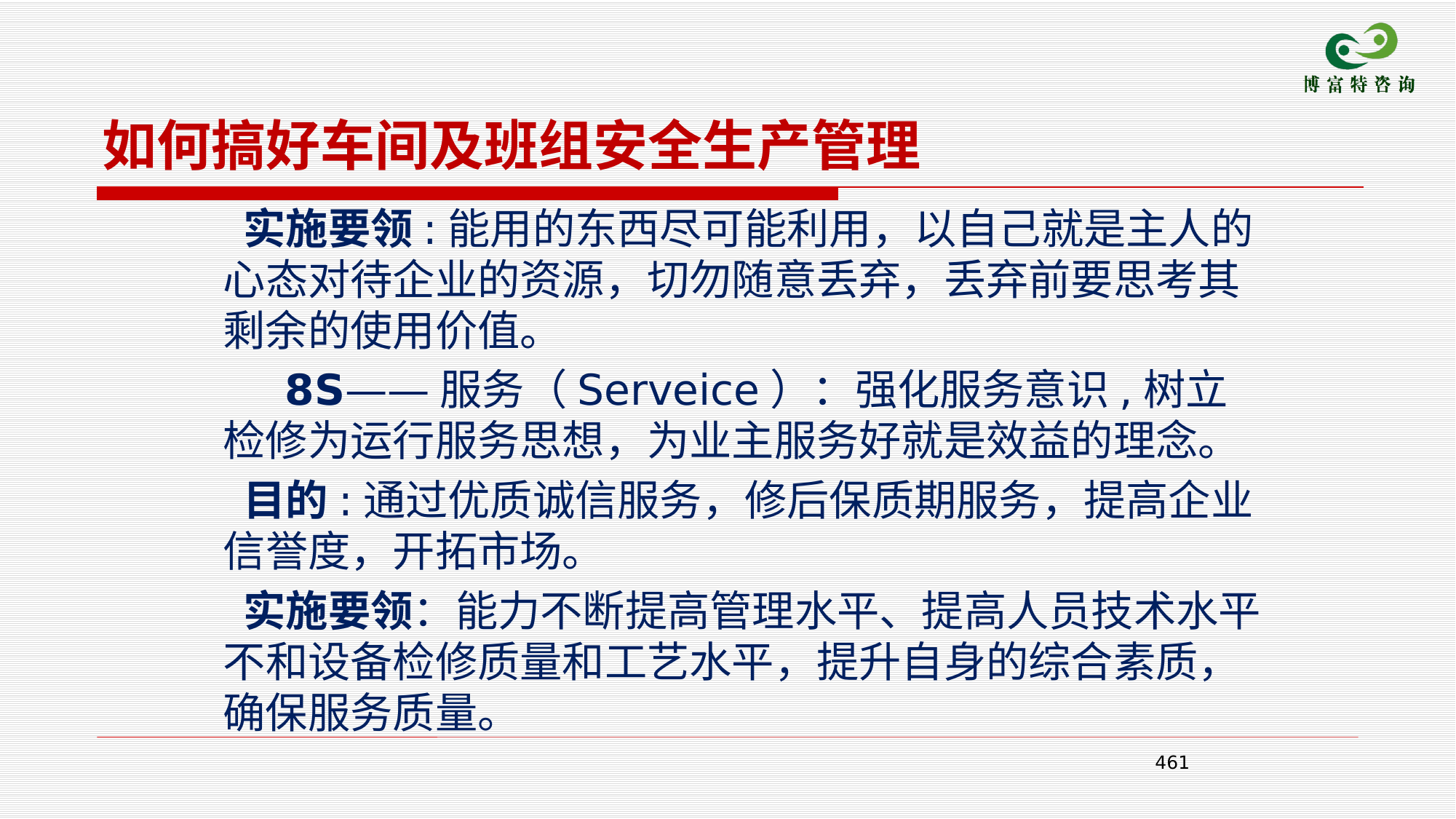

如何搞好车间及班组安全生产管理
       实施要领:能用的东西尽可能利用，以自己就是主人的心态对待企业的资源，切勿随意丢弃，丢弃前要思考其剩余的使用价值。
        8S——服务（Serveice）：强化服务意识,树立检修为运行服务思想，为业主服务好就是效益的理念。
       目的:通过优质诚信服务，修后保质期服务，提高企业信誉度，开拓市场。
       实施要领：能力不断提高管理水平、提高人员技术水平不和设备检修质量和工艺水平，提升自身的综合素质，确保服务质量。

461